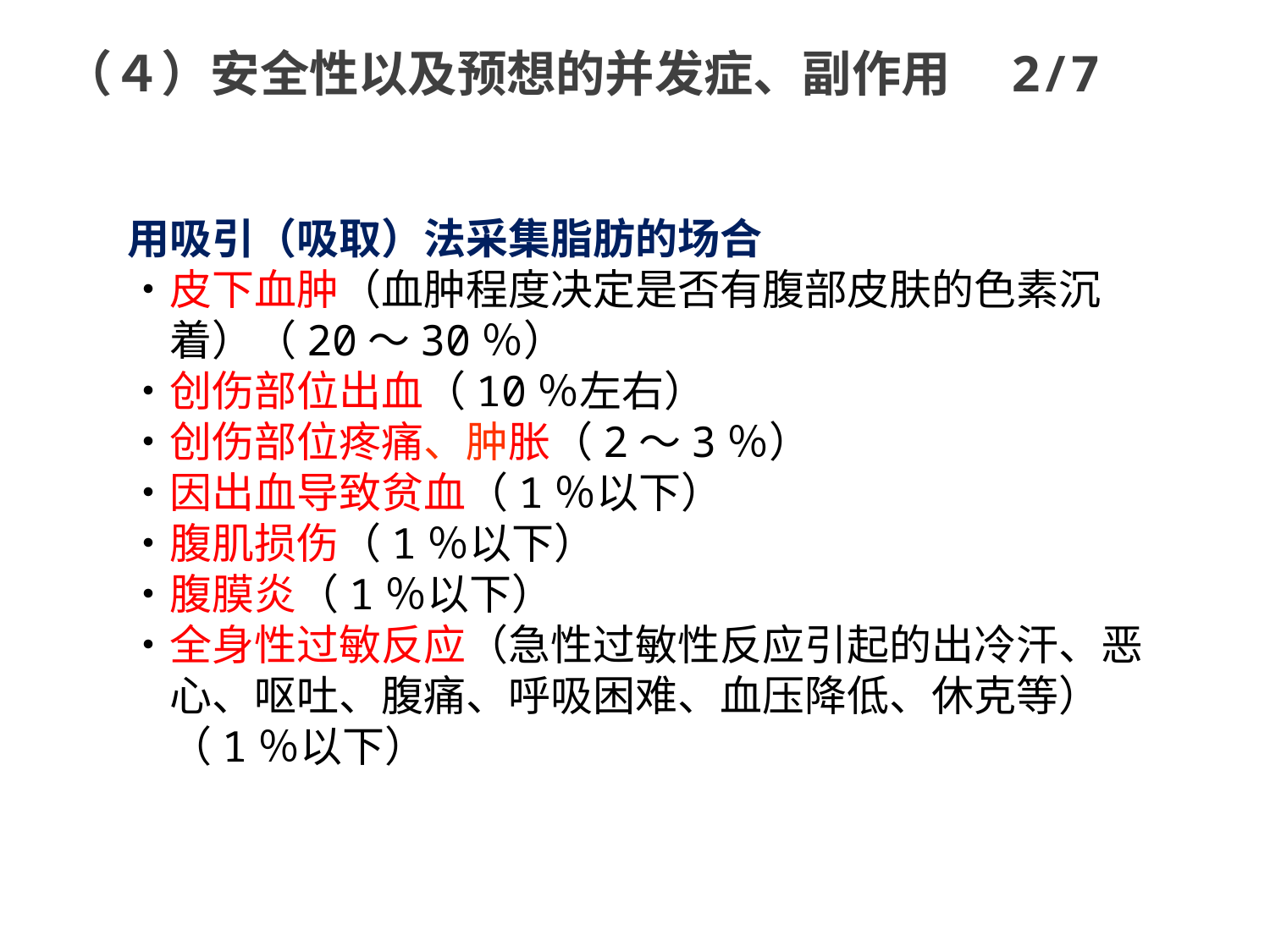

（４）安全性以及预想的并发症、副作用　2/7
用吸引（吸取）法采集脂肪的场合
・皮下血肿（血肿程度决定是否有腹部皮肤的色素沉
　着）（20～30％）
・创伤部位出血（10％左右）
・创伤部位疼痛、肿胀（2～3％）
・因出血导致贫血（1％以下）
・腹肌损伤（1％以下）
・腹膜炎（1％以下）
・全身性过敏反应（急性过敏性反应引起的出冷汗、恶
　心、呕吐、腹痛、呼吸困难、血压降低、休克等）　　（1％以下）